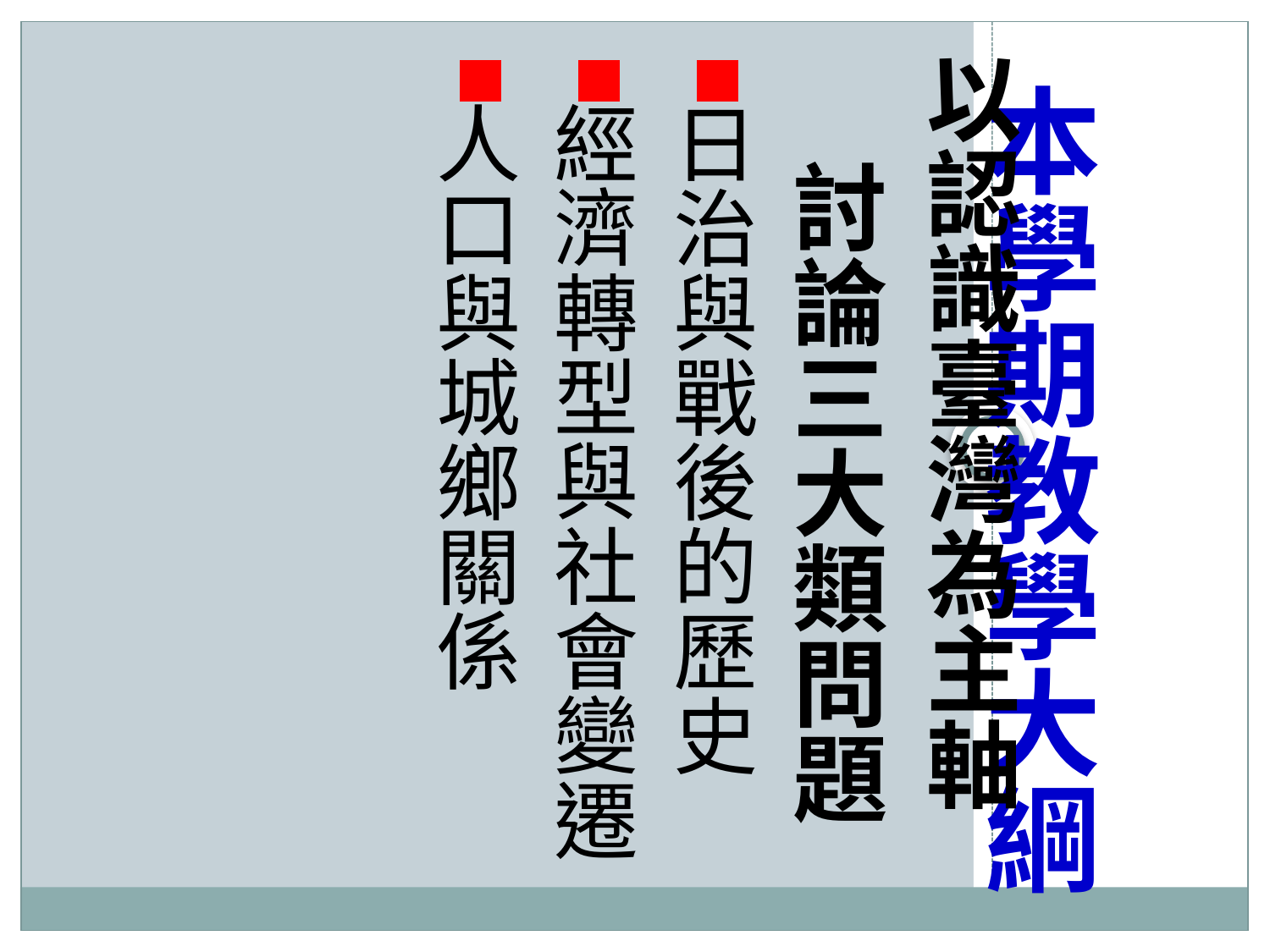

以認識臺灣為主軸
    討論三大類問題
日治與戰後的歷史
經濟轉型與社會變遷
人口與城鄉關係

# 本學期教學大綱